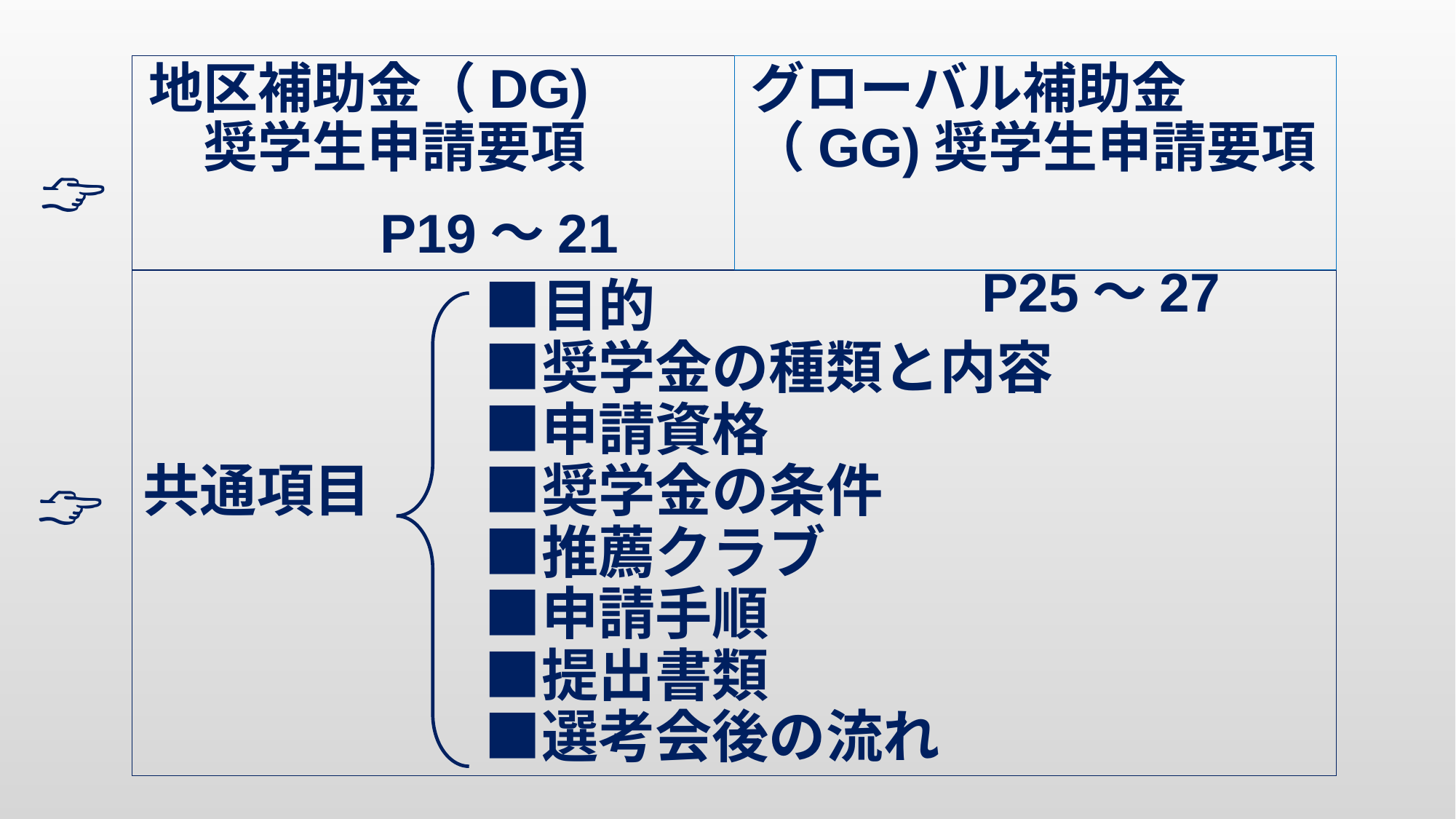

地区補助金（DG)　　　奨学生申請要項
　　　　P19～21
グローバル補助金（GG)奨学生申請要項
　　　　P25～27
👉
# ■目的 　　　　　　■奨学金の種類と内容 　　　　　　■申請資格 共通項目　　■奨学金の条件 　　　　　　■推薦クラブ 　　　　　　■申請手順 　　　　　　■提出書類 　　　　　　■選考会後の流れ

👉